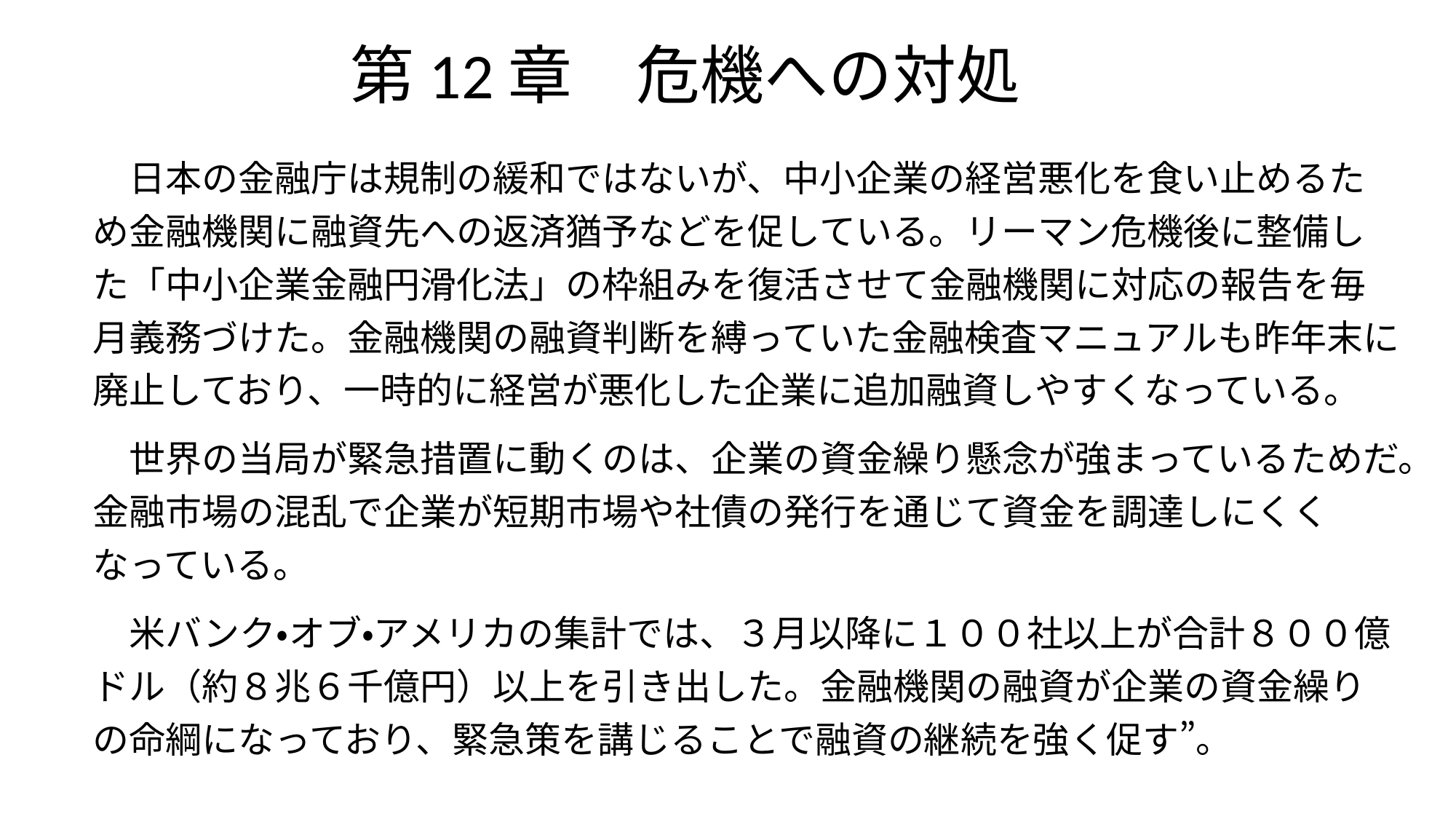

# 第12章　危機への対処
　日本の金融庁は規制の緩和ではないが、中小企業の経営悪化を食い止めるため金融機関に融資先への返済猶予などを促している。リーマン危機後に整備した「中小企業金融円滑化法」の枠組みを復活させて金融機関に対応の報告を毎月義務づけた。金融機関の融資判断を縛っていた金融検査マニュアルも昨年末に廃止しており、一時的に経営が悪化した企業に追加融資しやすくなっている。
　世界の当局が緊急措置に動くのは、企業の資金繰り懸念が強まっているためだ。金融市場の混乱で企業が短期市場や社債の発行を通じて資金を調達しにくくなっている。
　米バンク・オブ・アメリカの集計では、３月以降に１００社以上が合計８００億ドル（約８兆６千億円）以上を引き出した。金融機関の融資が企業の資金繰りの命綱になっており、緊急策を講じることで融資の継続を強く促す”。